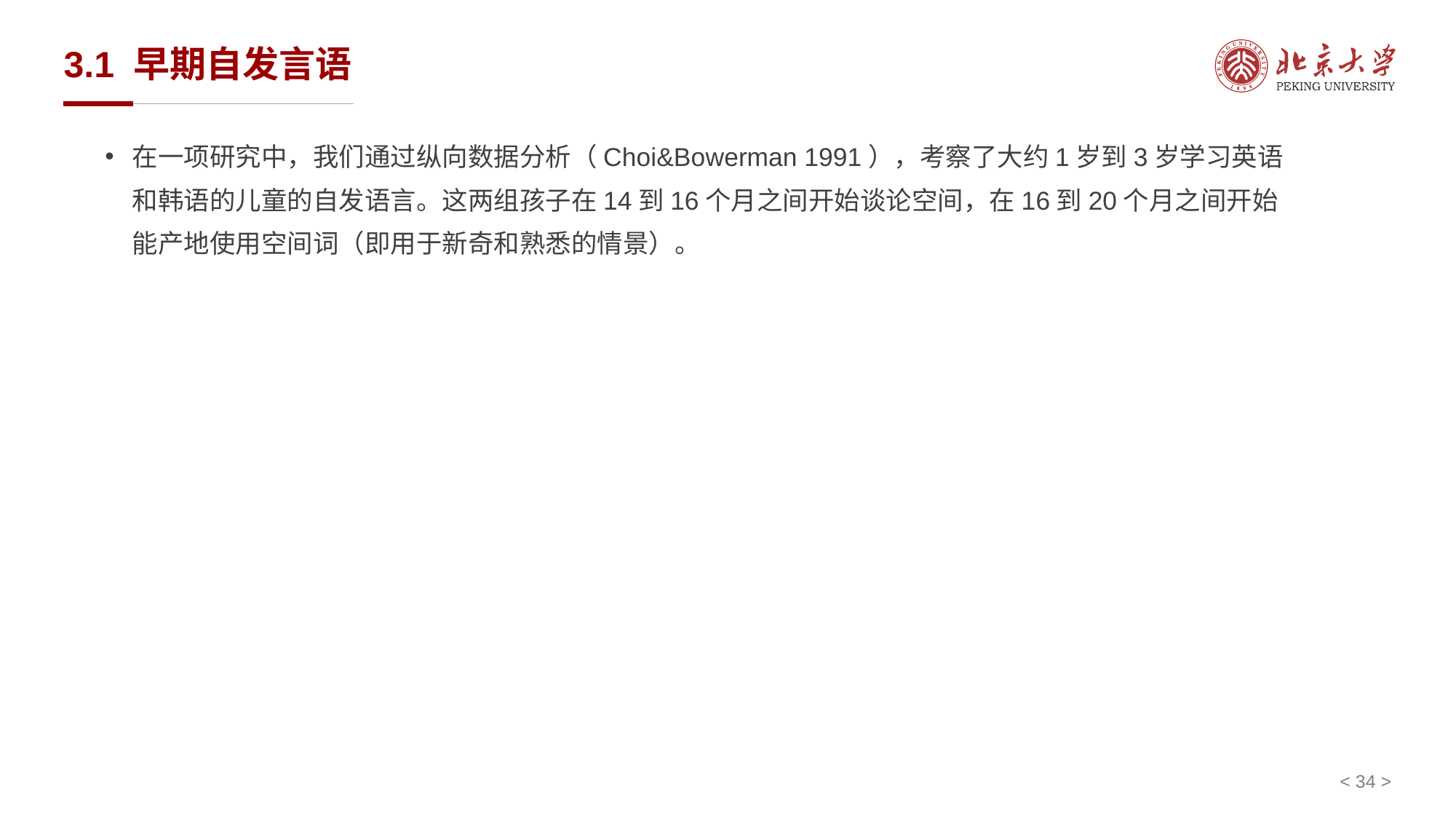

# 3.1 早期自发言语
在一项研究中，我们通过纵向数据分析（Choi&Bowerman 1991），考察了大约1岁到3岁学习英语和韩语的儿童的自发语言。这两组孩子在14到16个月之间开始谈论空间，在16到20个月之间开始能产地使用空间词（即用于新奇和熟悉的情景）。
< 34 >